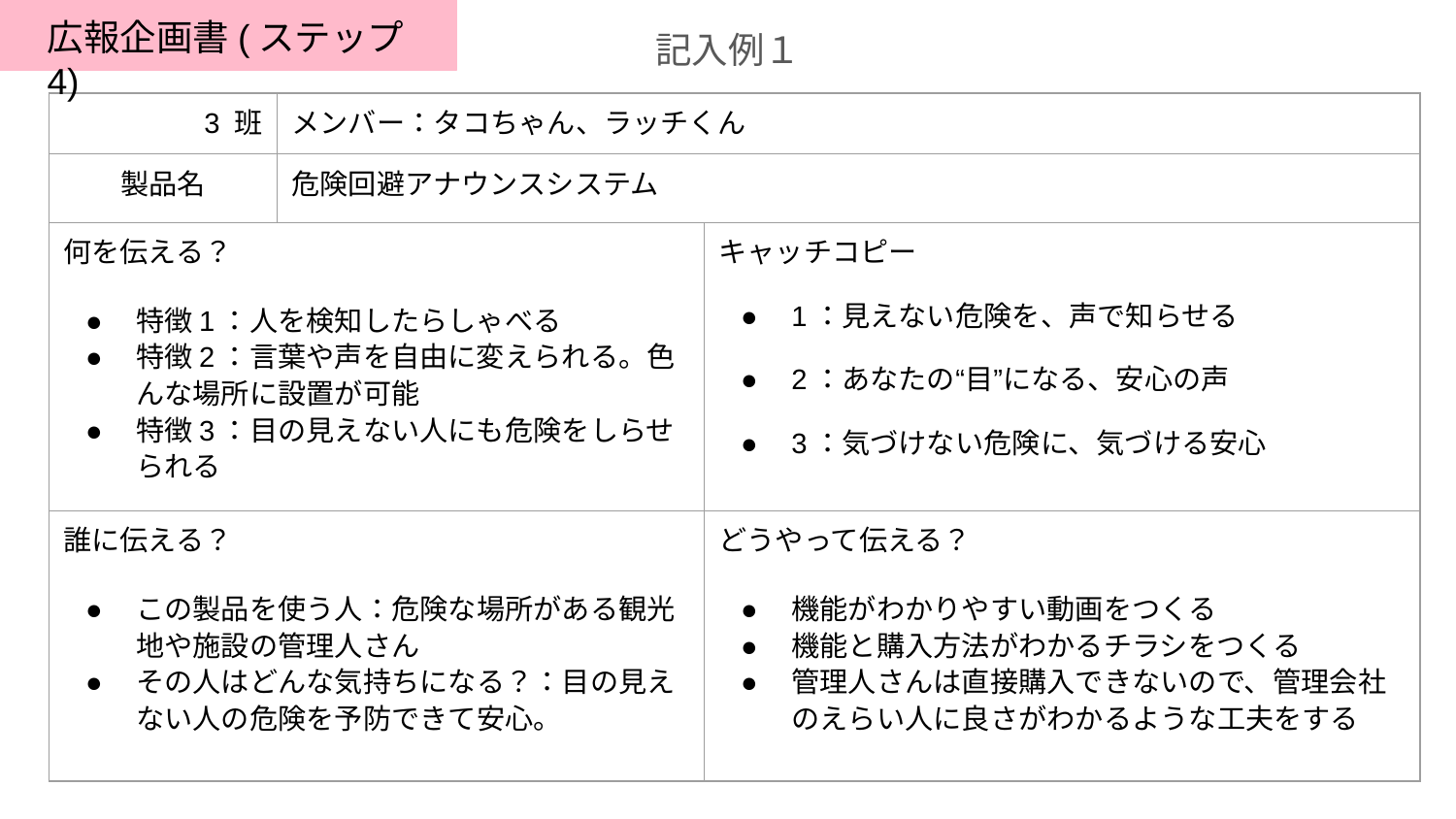

広報企画書(ステップ4)
記入例１
| 3 班 | メンバー：タコちゃん、ラッチくん |  |
| --- | --- | --- |
| 製品名 | 危険回避アナウンスシステム |  |
| 何を伝える？ 特徴1：人を検知したらしゃべる 特徴2：言葉や声を自由に変えられる。色んな場所に設置が可能 特徴3：目の見えない人にも危険をしらせられる |  | キャッチコピー 1：見えない危険を、声で知らせる 2：あなたの“目”になる、安心の声 3：気づけない危険に、気づける安心 |
| 誰に伝える？ この製品を使う人：危険な場所がある観光地や施設の管理人さん その人はどんな気持ちになる？：目の見えない人の危険を予防できて安心。 |  | どうやって伝える？ 機能がわかりやすい動画をつくる 機能と購入方法がわかるチラシをつくる 管理人さんは直接購入できないので、管理会社のえらい人に良さがわかるような工夫をする |